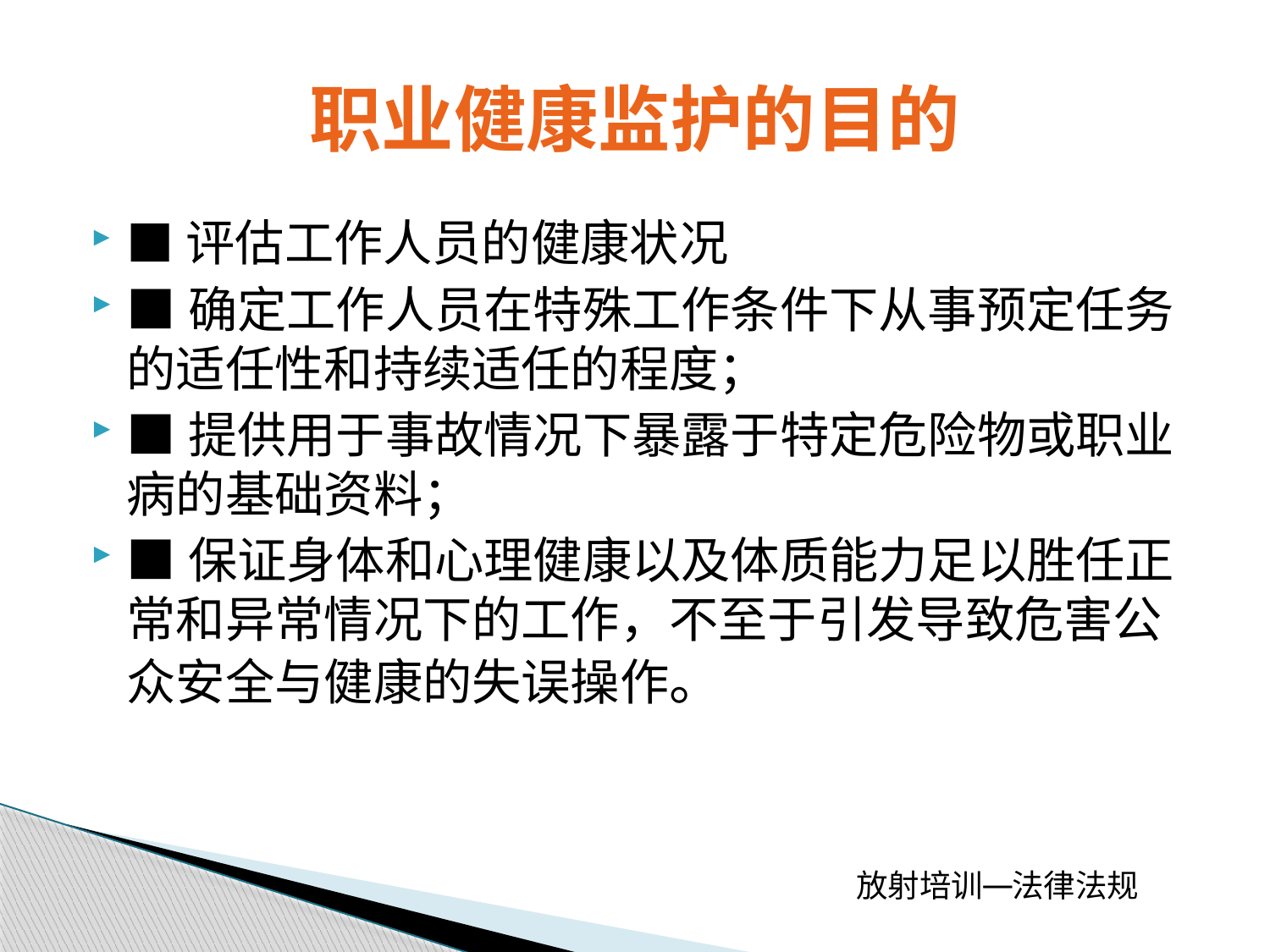

# 职业健康监护的目的
■评估工作人员的健康状况
■确定工作人员在特殊工作条件下从事预定任务的适任性和持续适任的程度；
■提供用于事故情况下暴露于特定危险物或职业病的基础资料；
■保证身体和心理健康以及体质能力足以胜任正常和异常情况下的工作，不至于引发导致危害公众安全与健康的失误操作。
放射培训—法律法规